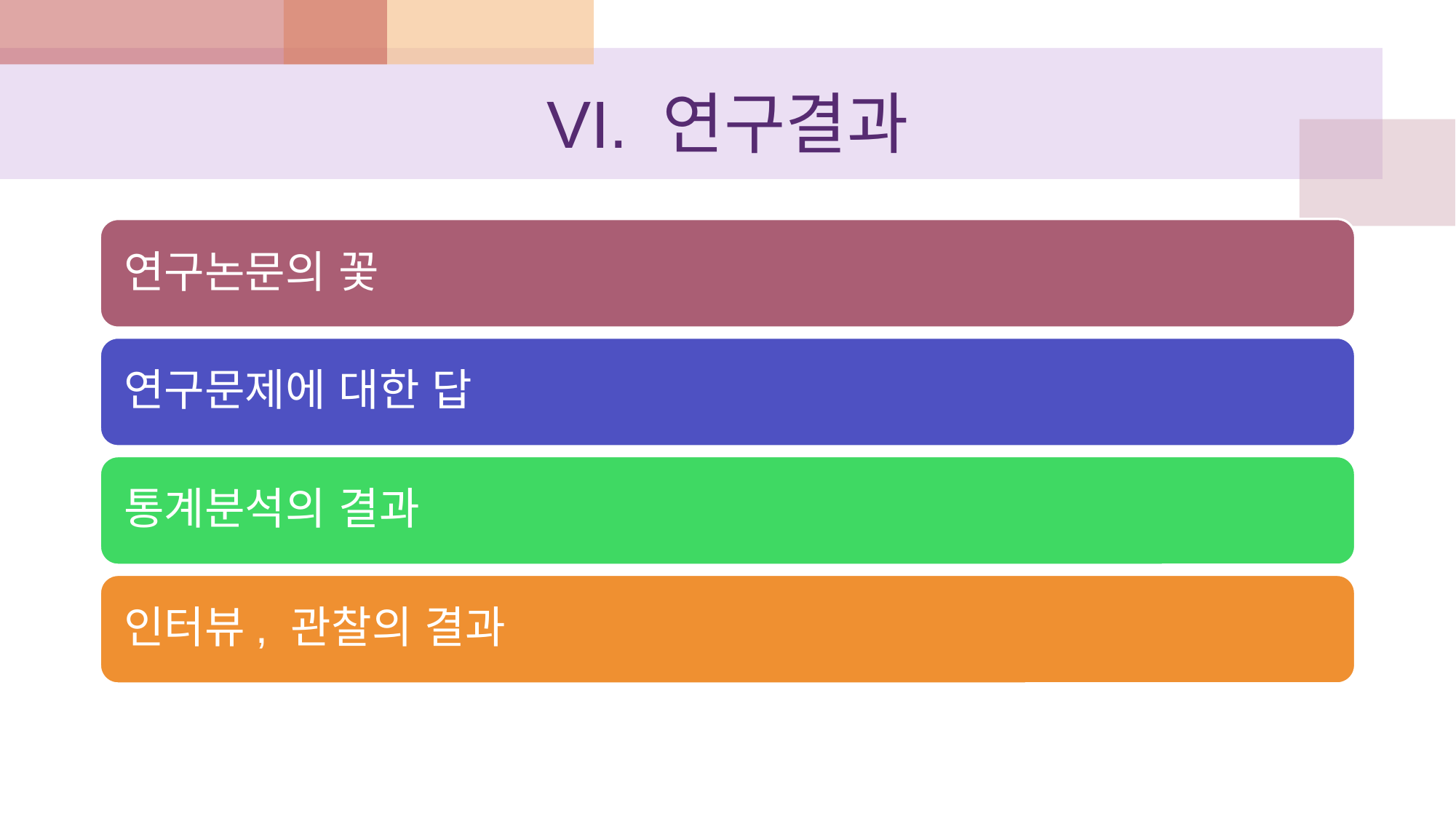

# VI. 연구결과
연구논문의 꽃
연구문제에 대한 답
통계분석의 결과
인터뷰, 관찰의 결과